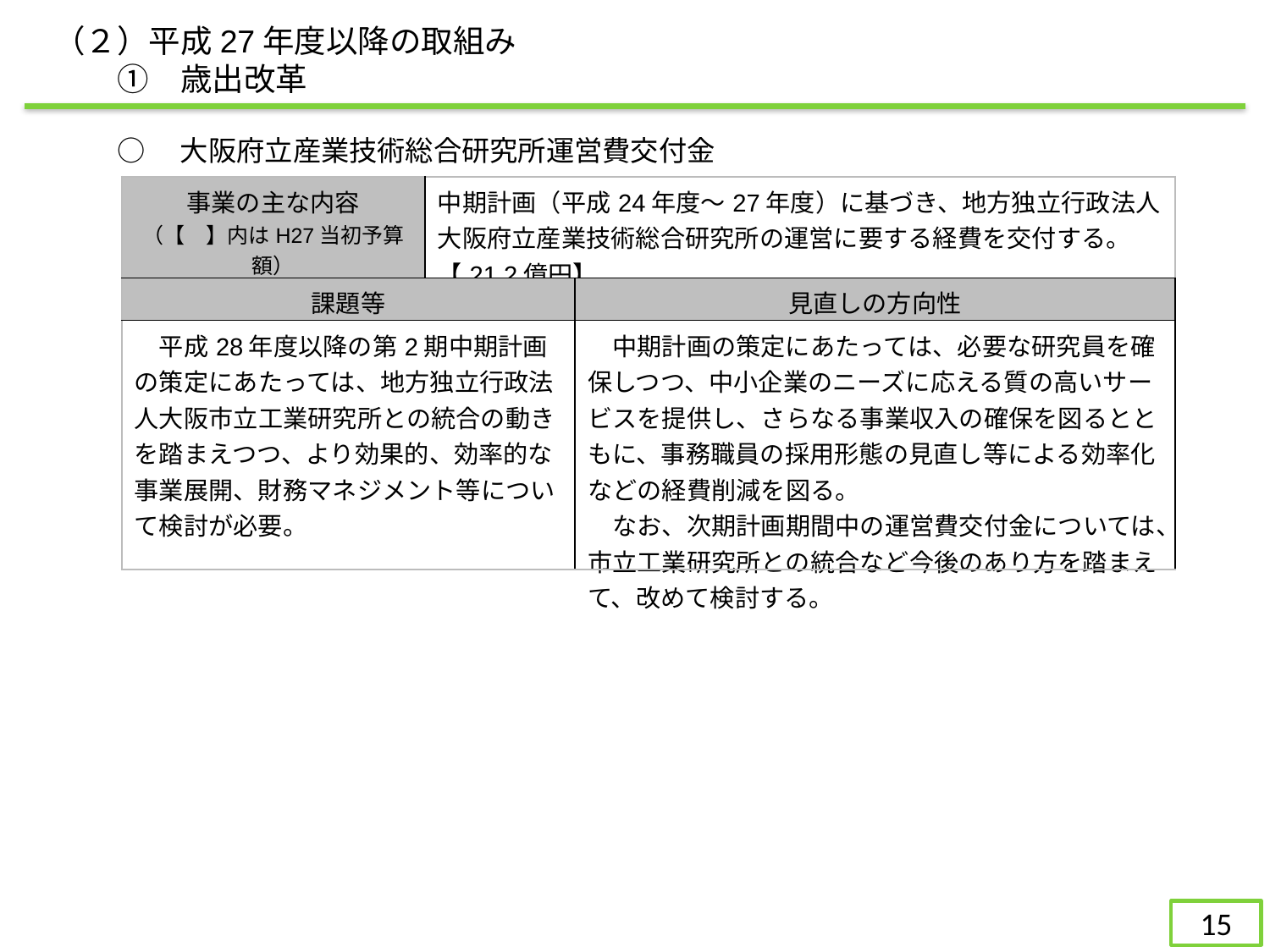

（２）平成27年度以降の取組み
　　①　歳出改革
○　大阪府立産業技術総合研究所運営費交付金
| 事業の主な内容 （【　】内はH27当初予算額） | 中期計画（平成24年度～27年度）に基づき、地方独立行政法人大阪府立産業技術総合研究所の運営に要する経費を交付する。 【21.2億円】 |  |
| --- | --- | --- |
| 課題等 |  | 見直しの方向性 |
| 平成28年度以降の第2期中期計画の策定にあたっては、地方独立行政法人大阪市立工業研究所との統合の動きを踏まえつつ、より効果的、効率的な事業展開、財務マネジメント等について検討が必要。 |  | 中期計画の策定にあたっては、必要な研究員を確保しつつ、中小企業のニーズに応える質の高いサービスを提供し、さらなる事業収入の確保を図るとともに、事務職員の採用形態の見直し等による効率化などの経費削減を図る。 　なお、次期計画期間中の運営費交付金については、市立工業研究所との統合など今後のあり方を踏まえて、改めて検討する。 |
15